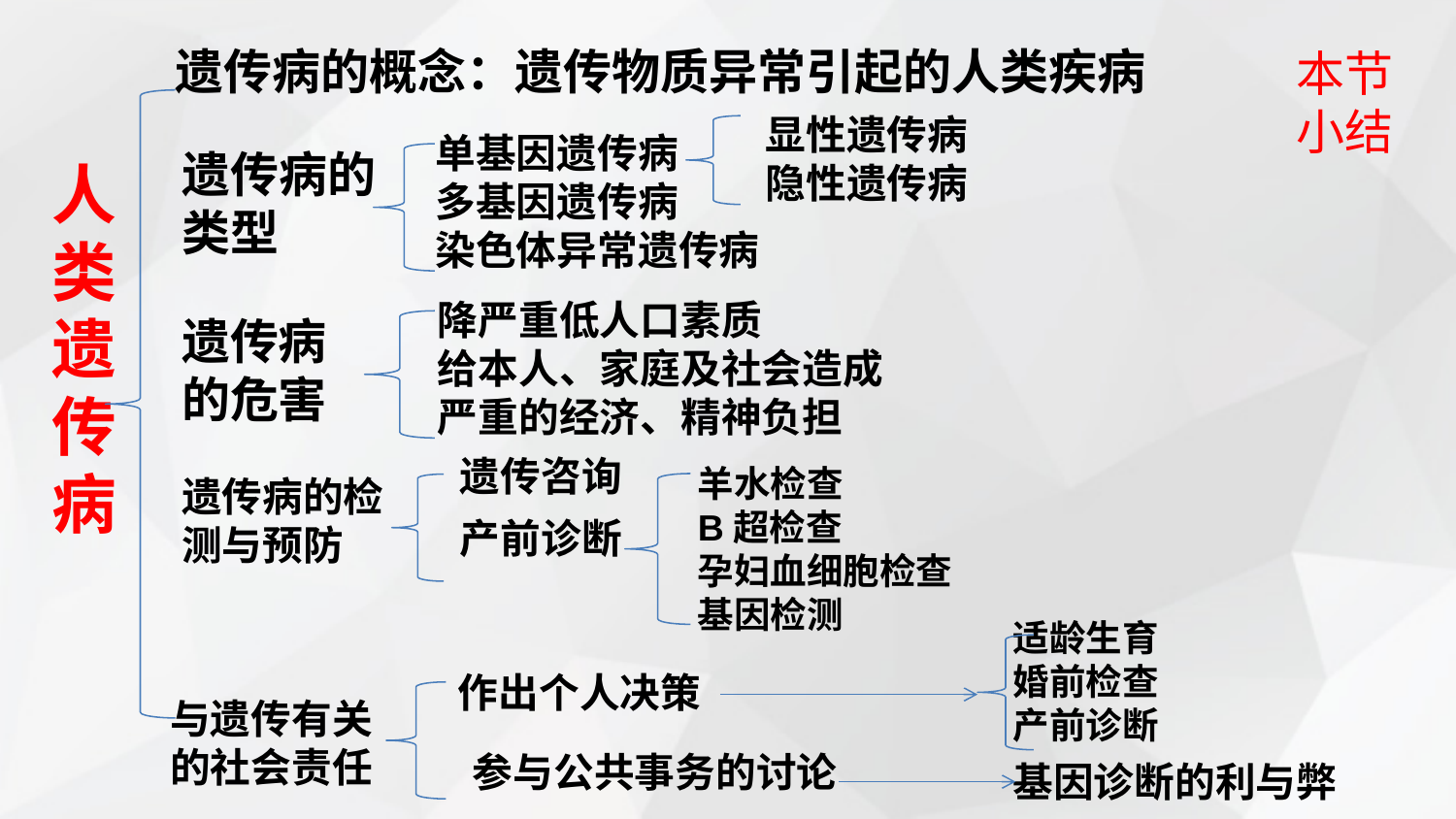

本节小结
遗传病的概念：遗传物质异常引起的人类疾病
显性遗传病
隐性遗传病
单基因遗传病
多基因遗传病
染色体异常遗传病
遗传病的类型
人类遗传病
降严重低人口素质
给本人、家庭及社会造成
严重的经济、精神负担
遗传病的危害
遗传病的检测与预防

遗传咨询
羊水检查
B超检查
孕妇血细胞检查
基因检测

产前诊断
适龄生育
婚前检查
产前诊断

作出个人决策

与遗传有关的社会责任
参与公共事务的讨论
基因诊断的利与弊